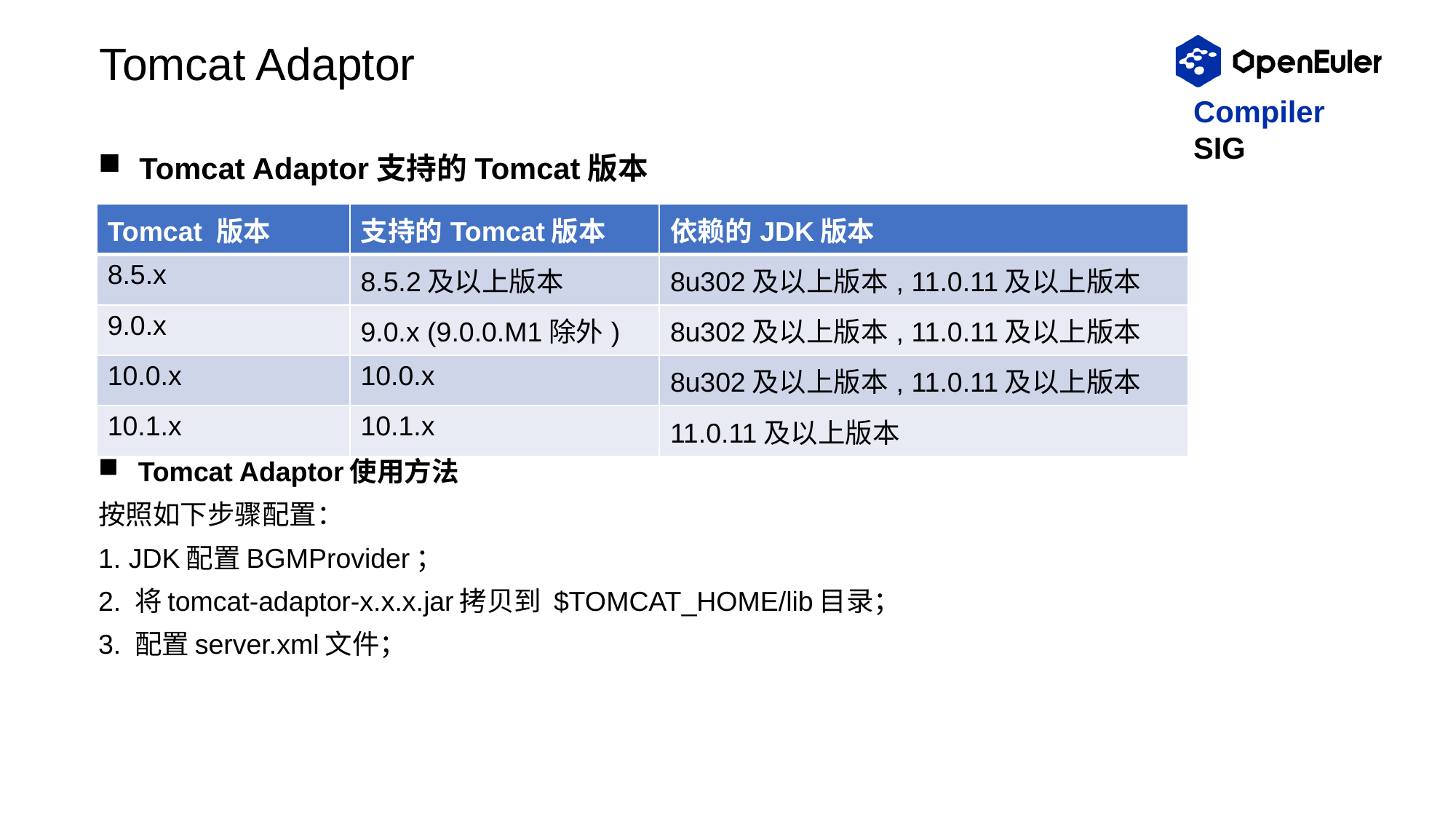

# Tomcat Adaptor
Tomcat Adaptor支持的Tomcat版本

Tomcat Adaptor使用方法
按照如下步骤配置：
1. JDK配置BGMProvider；
2. 将tomcat-adaptor-x.x.x.jar拷贝到 $TOMCAT_HOME/lib目录；
3. 配置server.xml文件；

| Tomcat 版本 | 支持的Tomcat版本 | 依赖的JDK版本 |
| --- | --- | --- |
| 8.5.x | 8.5.2及以上版本 | 8u302及以上版本, 11.0.11及以上版本 |
| 9.0.x | 9.0.x (9.0.0.M1除外) | 8u302及以上版本, 11.0.11及以上版本 |
| 10.0.x | 10.0.x | 8u302及以上版本, 11.0.11及以上版本 |
| 10.1.x | 10.1.x | 11.0.11及以上版本 |